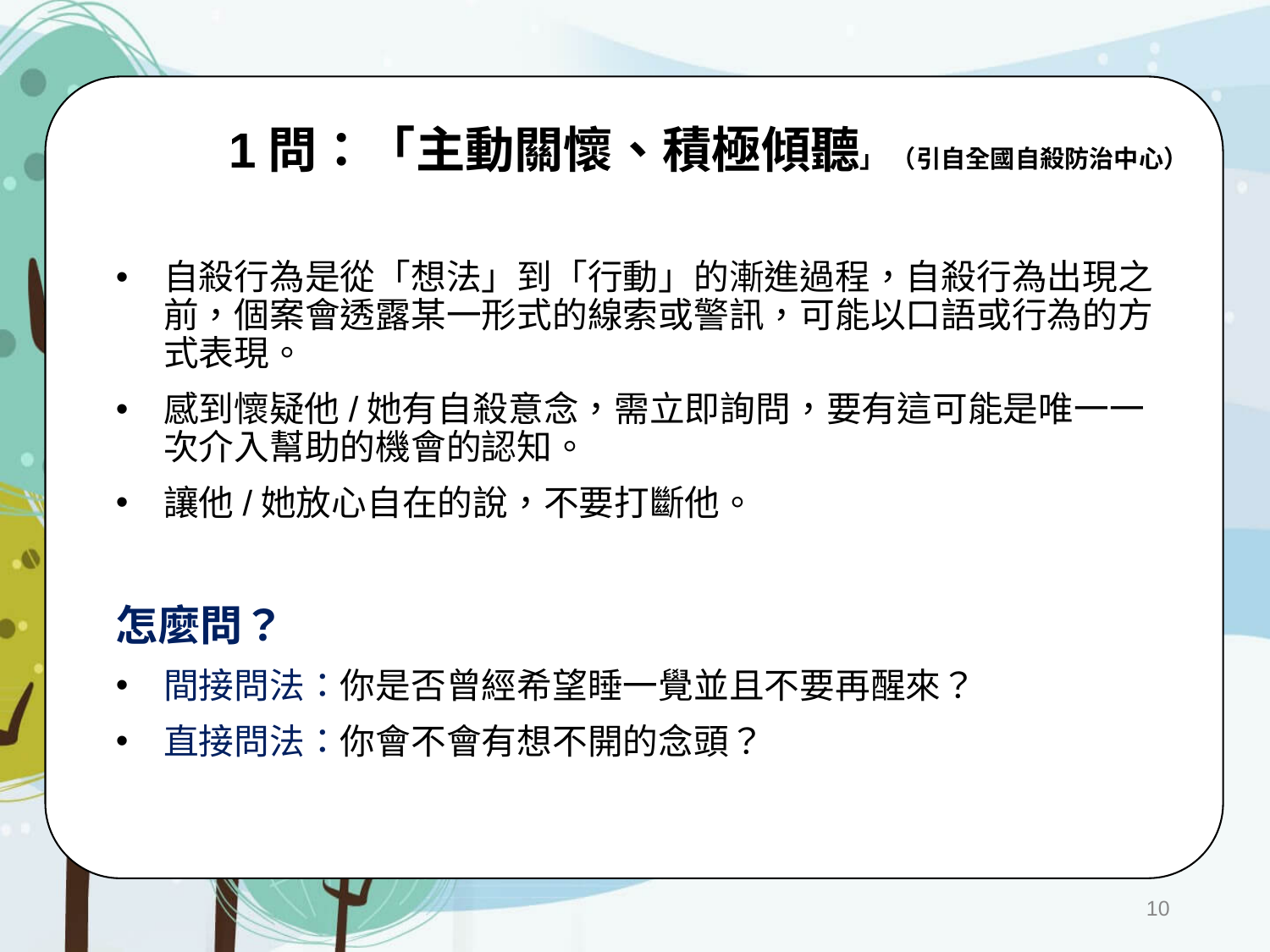

# 1問：「主動關懷、積極傾聽」 （引自全國自殺防治中心）
自殺行為是從「想法」到「行動」的漸進過程，自殺行為出現之前，個案會透露某一形式的線索或警訊，可能以口語或行為的方式表現。
感到懷疑他/她有自殺意念，需立即詢問，要有這可能是唯一一次介入幫助的機會的認知。
讓他/她放心自在的說，不要打斷他。

怎麼問？
間接問法：你是否曾經希望睡一覺並且不要再醒來？
直接問法：你會不會有想不開的念頭？

10